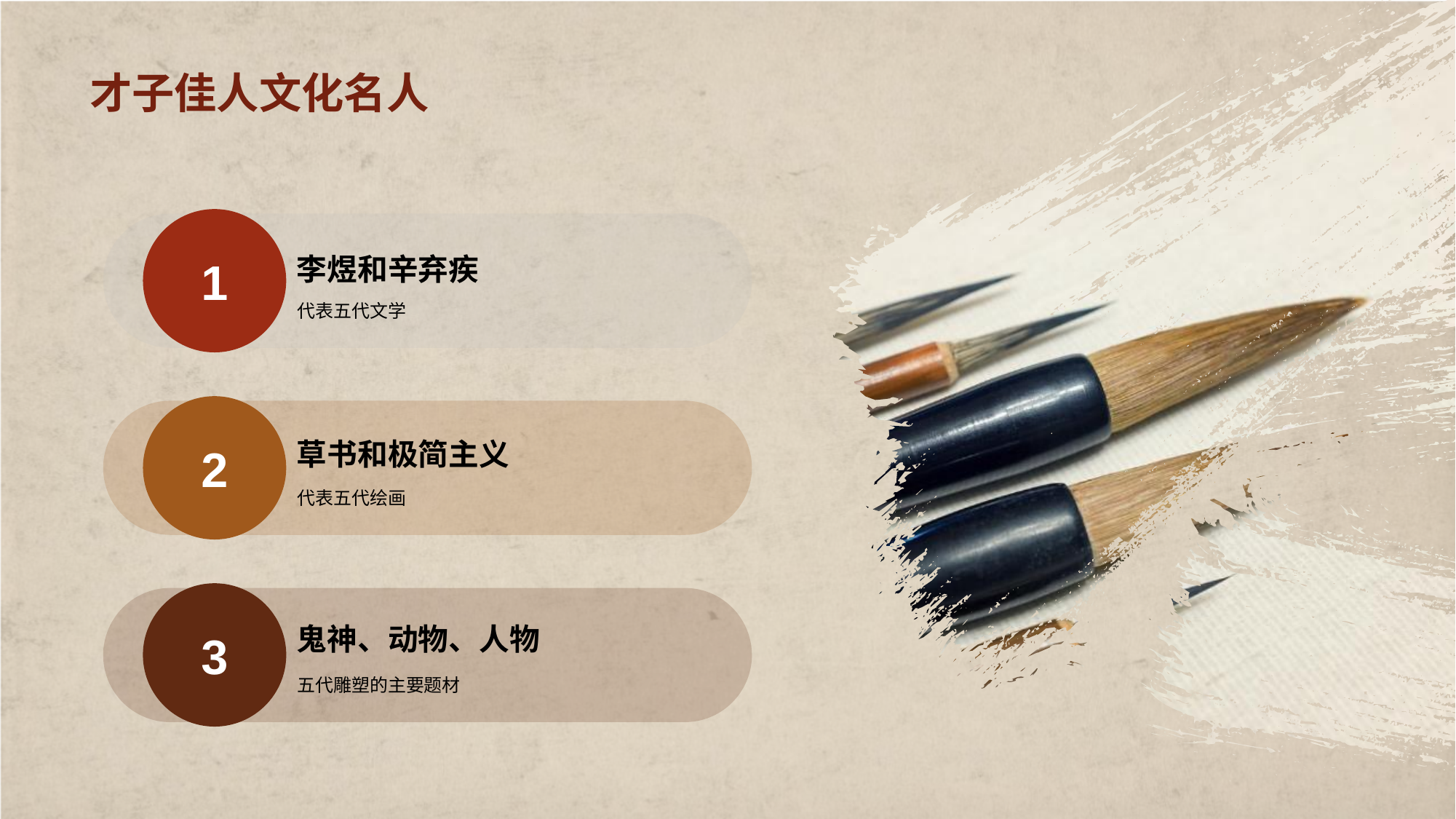

# 才子佳人文化名人

1

代表五代文学
李煜和辛弃疾
2

代表五代绘画
草书和极简主义
3

五代雕塑的主要题材
鬼神、动物、人物